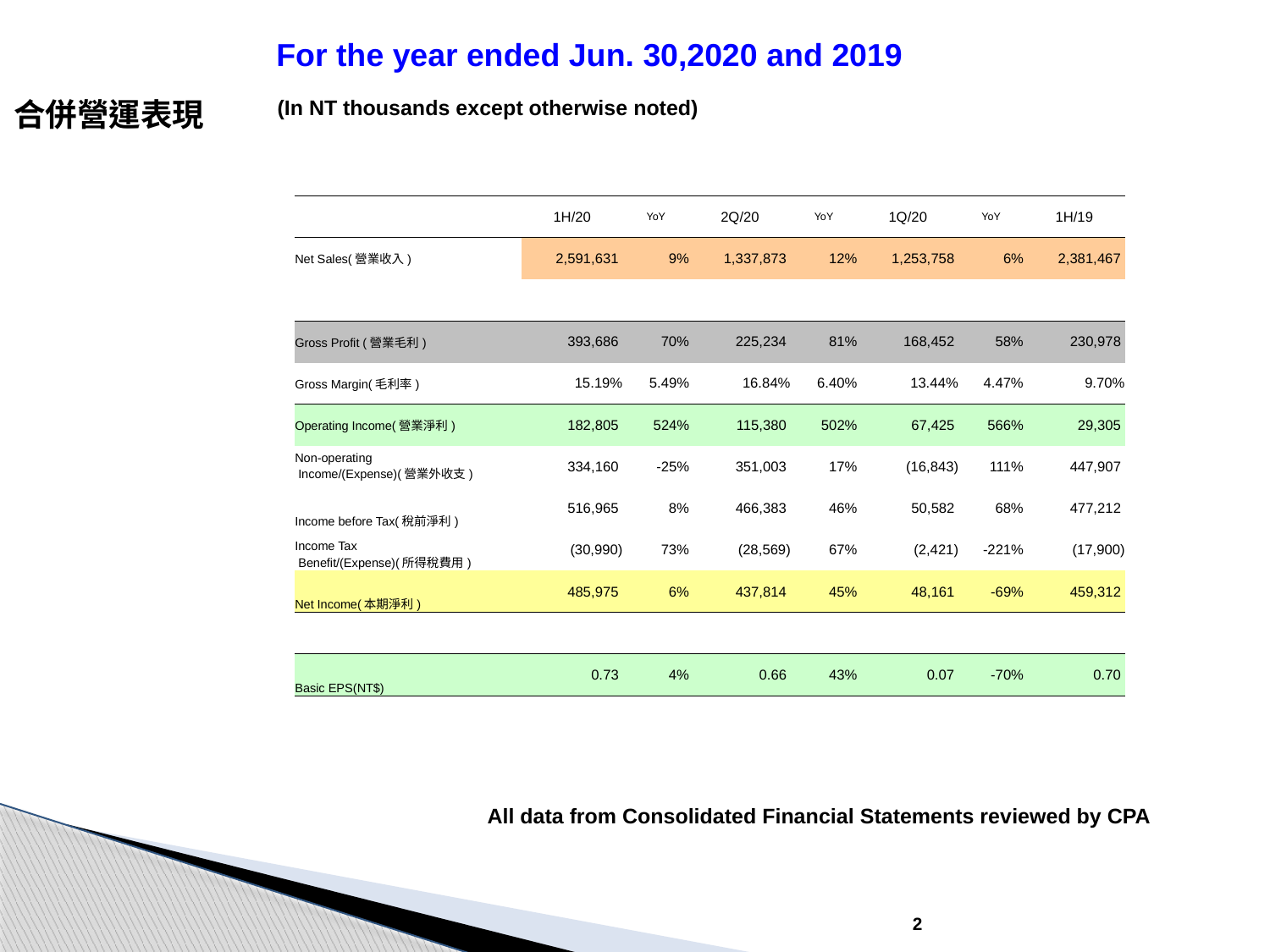

For the year ended Jun. 30,2020 and 2019
合併營運表現
(In NT thousands except otherwise noted)
|  |  | 1H/20 | YoY | 2Q/20 | YoY | 1Q/20 | YoY | 1H/19 |
| --- | --- | --- | --- | --- | --- | --- | --- | --- |
| Net Sales(營業收入) |  | 2,591,631 | 9% | 1,337,873 | 12% | 1,253,758 | 6% | 2,381,467 |
|  |  |  |  |  |  |  |  |  |
| Gross Profit (營業毛利) |  | 393,686 | 70% | 225,234 | 81% | 168,452 | 58% | 230,978 |
| Gross Margin(毛利率) |  | 15.19% | 5.49% | 16.84% | 6.40% | 13.44% | 4.47% | 9.70% |
| Operating Income(營業淨利) |  | 182,805 | 524% | 115,380 | 502% | 67,425 | 566% | 29,305 |
| Non-operating Income/(Expense)(營業外收支) |  | 334,160 | -25% | 351,003 | 17% | (16,843) | 111% | 447,907 |
| Income before Tax(稅前淨利) |  | 516,965 | 8% | 466,383 | 46% | 50,582 | 68% | 477,212 |
| Income Tax Benefit/(Expense)(所得稅費用) |  | (30,990) | 73% | (28,569) | 67% | (2,421) | -221% | (17,900) |
| Net Income(本期淨利) |  | 485,975 | 6% | 437,814 | 45% | 48,161 | -69% | 459,312 |
|  |  |  |  |  |  |  |  |  |
| Basic EPS(NT$) |  | 0.73 | 4% | 0.66 | 43% | 0.07 | -70% | 0.70 |
All data from Consolidated Financial Statements reviewed by CPA

2